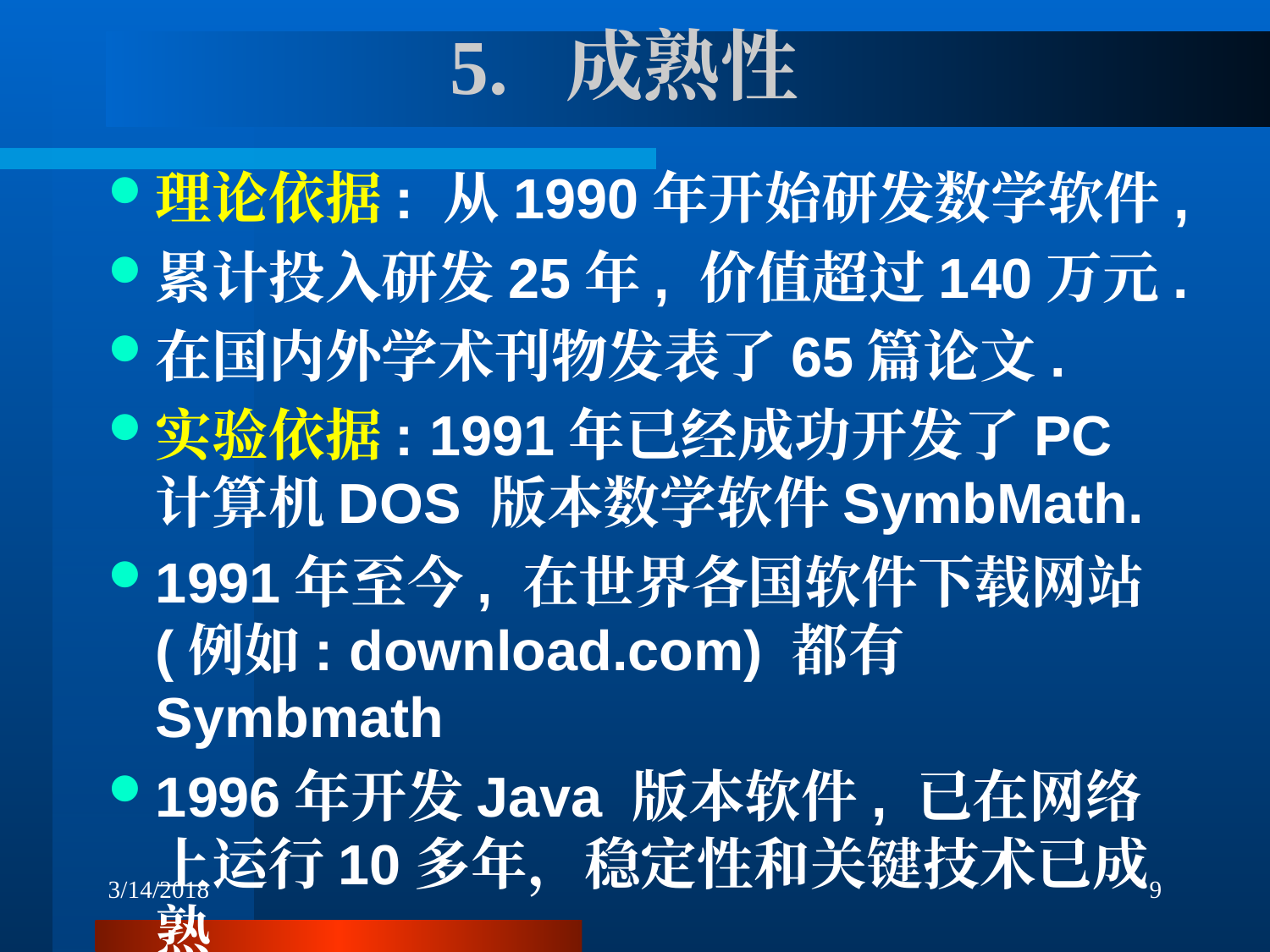

# 5.  成熟性
理论依据: 从1990年开始研发数学软件,
累计投入研发25年, 价值超过140万元.
在国内外学术刊物发表了65篇论文.
实验依据: 1991年已经成功开发了PC 计算机DOS 版本数学软件SymbMath.
1991年至今, 在世界各国软件下载网站(例如: download.com) 都有Symbmath
1996年开发Java 版本软件, 已在网络上运行10多年，稳定性和关键技术已成熟
3/14/2018
9